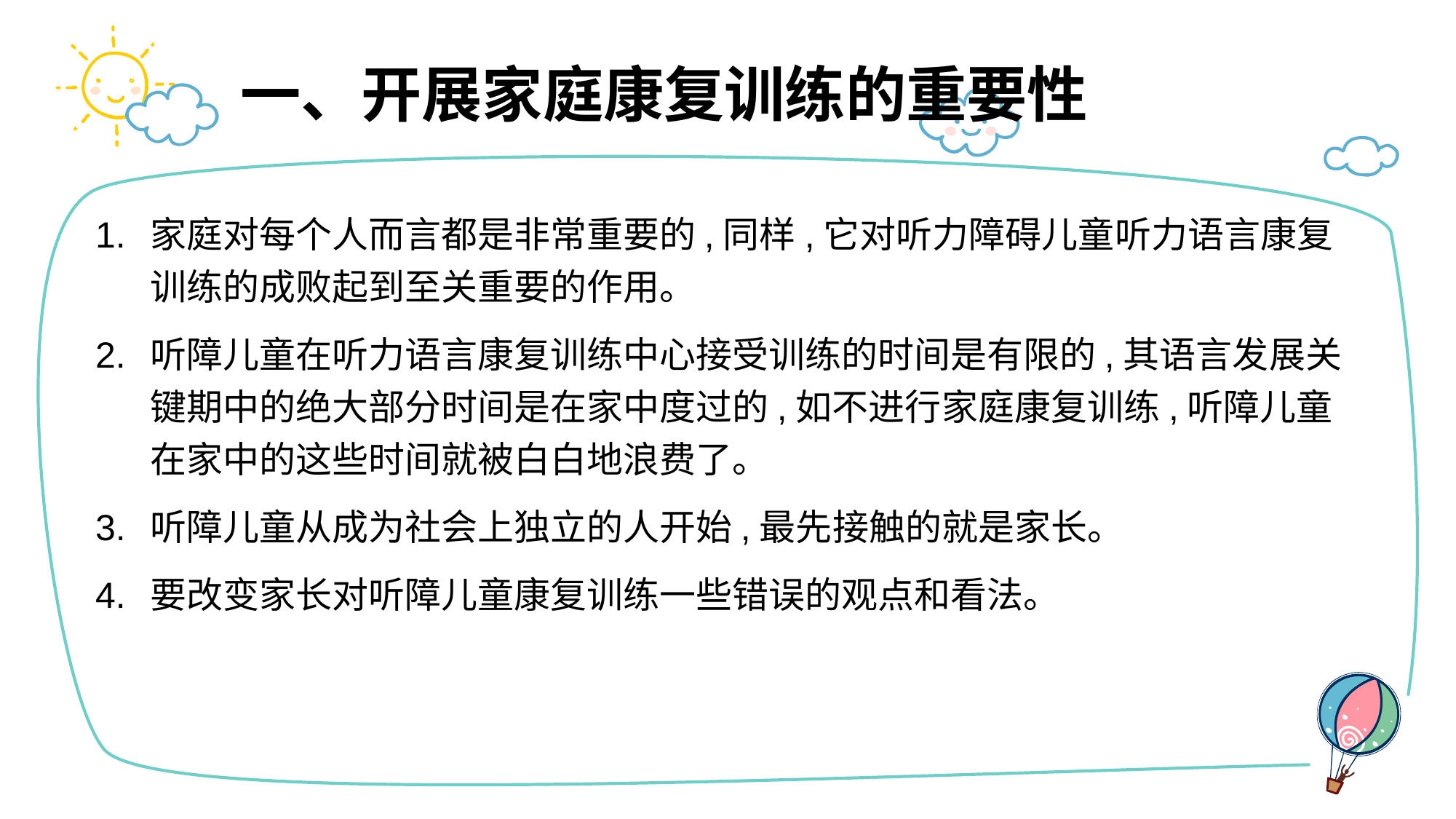

# 一、开展家庭康复训练的重要性
家庭对每个人而言都是非常重要的,同样,它对听力障碍儿童听力语言康复训练的成败起到至关重要的作用。
听障儿童在听力语言康复训练中心接受训练的时间是有限的,其语言发展关键期中的绝大部分时间是在家中度过的,如不进行家庭康复训练,听障儿童在家中的这些时间就被白白地浪费了。
听障儿童从成为社会上独立的人开始,最先接触的就是家长。
要改变家长对听障儿童康复训练一些错误的观点和看法。